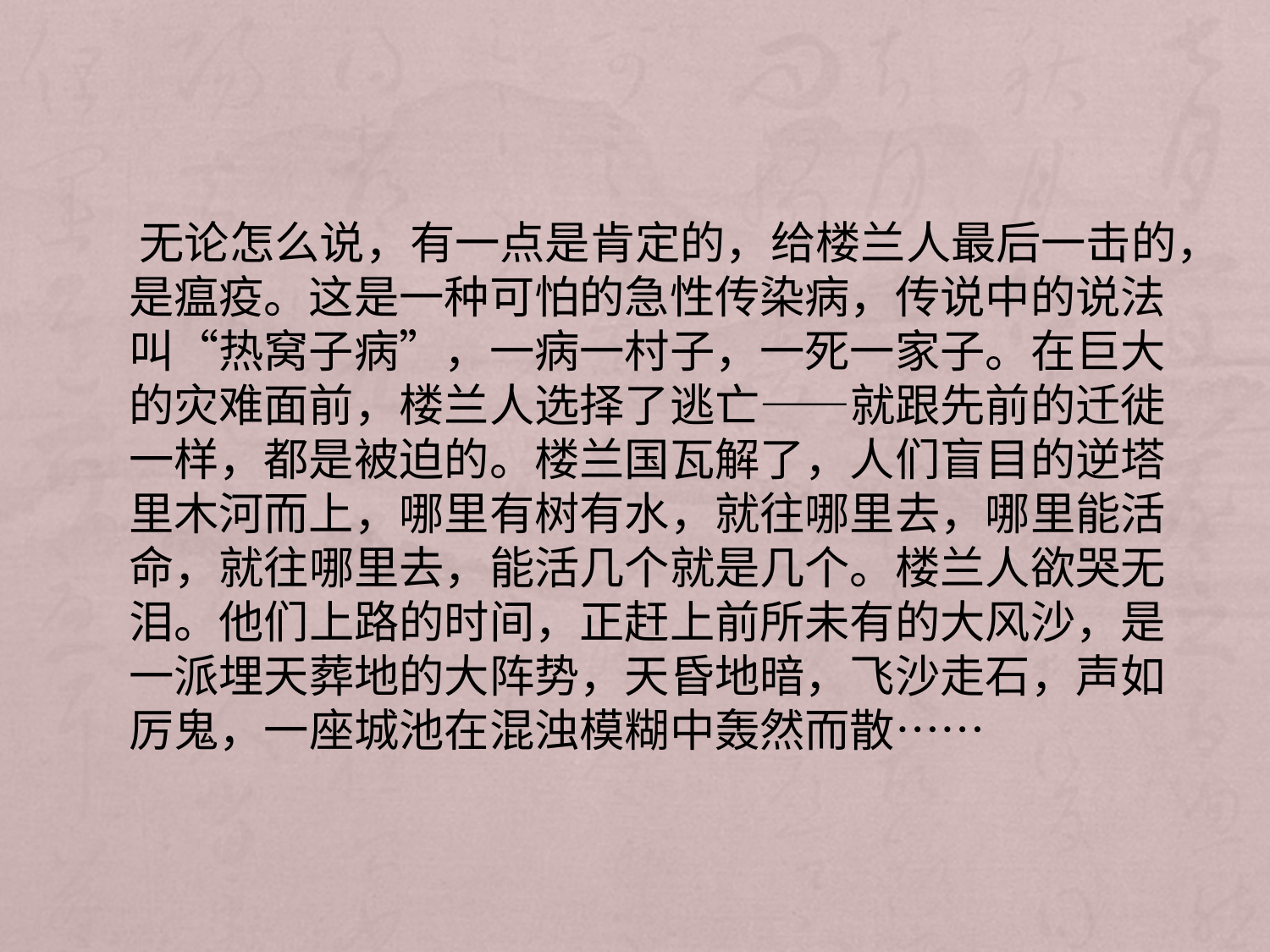

#
              无论怎么说，有一点是肯定的，给楼兰人最后一击的，是瘟疫。这是一种可怕的急性传染病，传说中的说法叫“热窝子病”，一病一村子，一死一家子。在巨大的灾难面前，楼兰人选择了逃亡——就跟先前的迁徙一样，都是被迫的。楼兰国瓦解了，人们盲目的逆塔里木河而上，哪里有树有水，就往哪里去，哪里能活命，就往哪里去，能活几个就是几个。楼兰人欲哭无泪。他们上路的时间，正赶上前所未有的大风沙，是一派埋天葬地的大阵势，天昏地暗，飞沙走石，声如厉鬼，一座城池在混浊模糊中轰然而散……